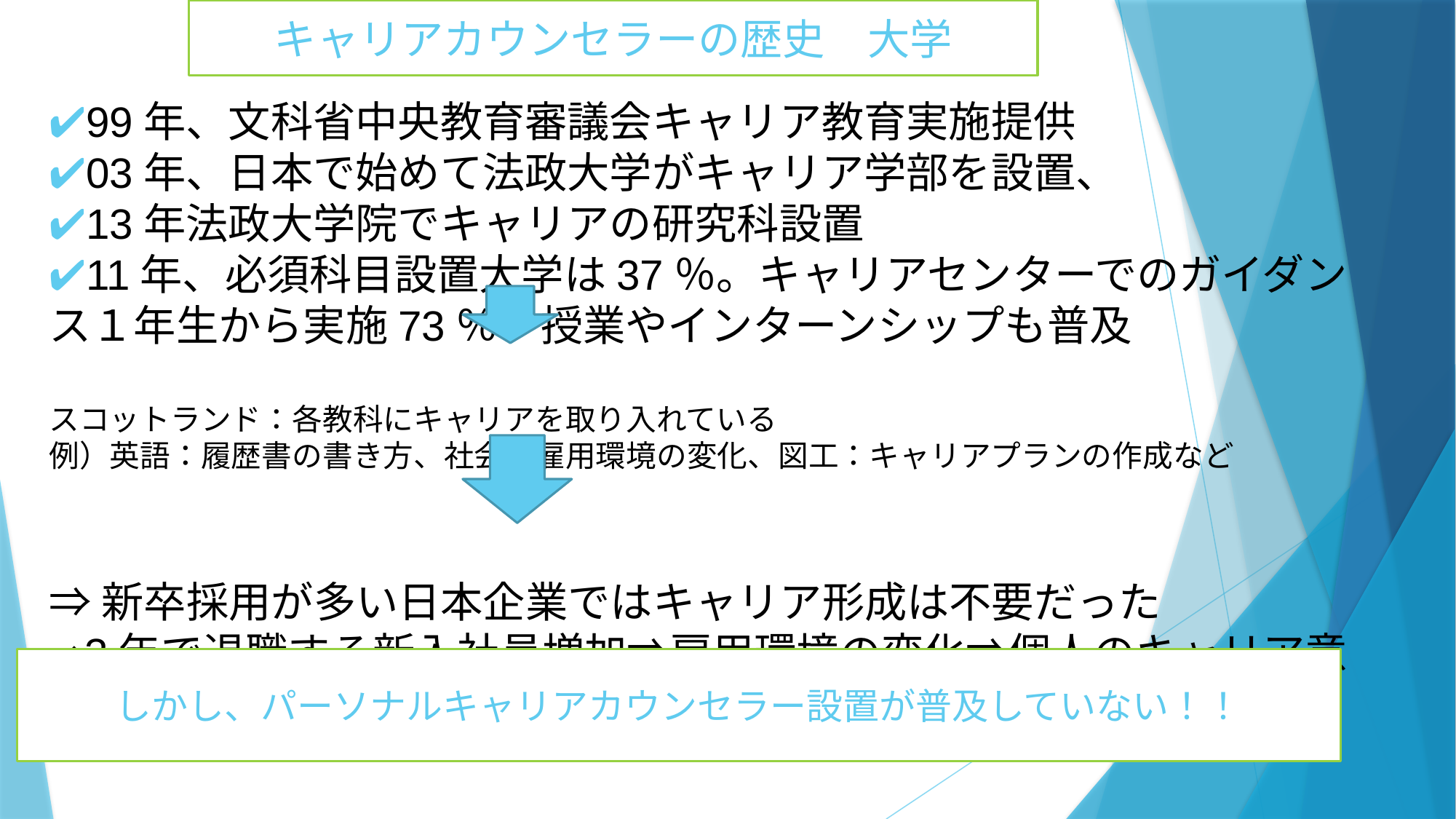

キャリアカウンセラーの歴史　大学
✔99年、文科省中央教育審議会キャリア教育実施提供
✔03年、日本で始めて法政大学がキャリア学部を設置、
✔13年法政大学院でキャリアの研究科設置
✔11年、必須科目設置大学は37％。キャリアセンターでのガイダンス１年生から実施73％、授業やインターンシップも普及

スコットランド：各教科にキャリアを取り入れている
例）英語：履歴書の書き方、社会：雇用環境の変化、図工：キャリアプランの作成など
⇒新卒採用が多い日本企業ではキャリア形成は不要だった
⇒3年で退職する新入社員増加⇒雇用環境の変化⇒個人のキャリア意識

しかし、パーソナルキャリアカウンセラー設置が普及していない！！